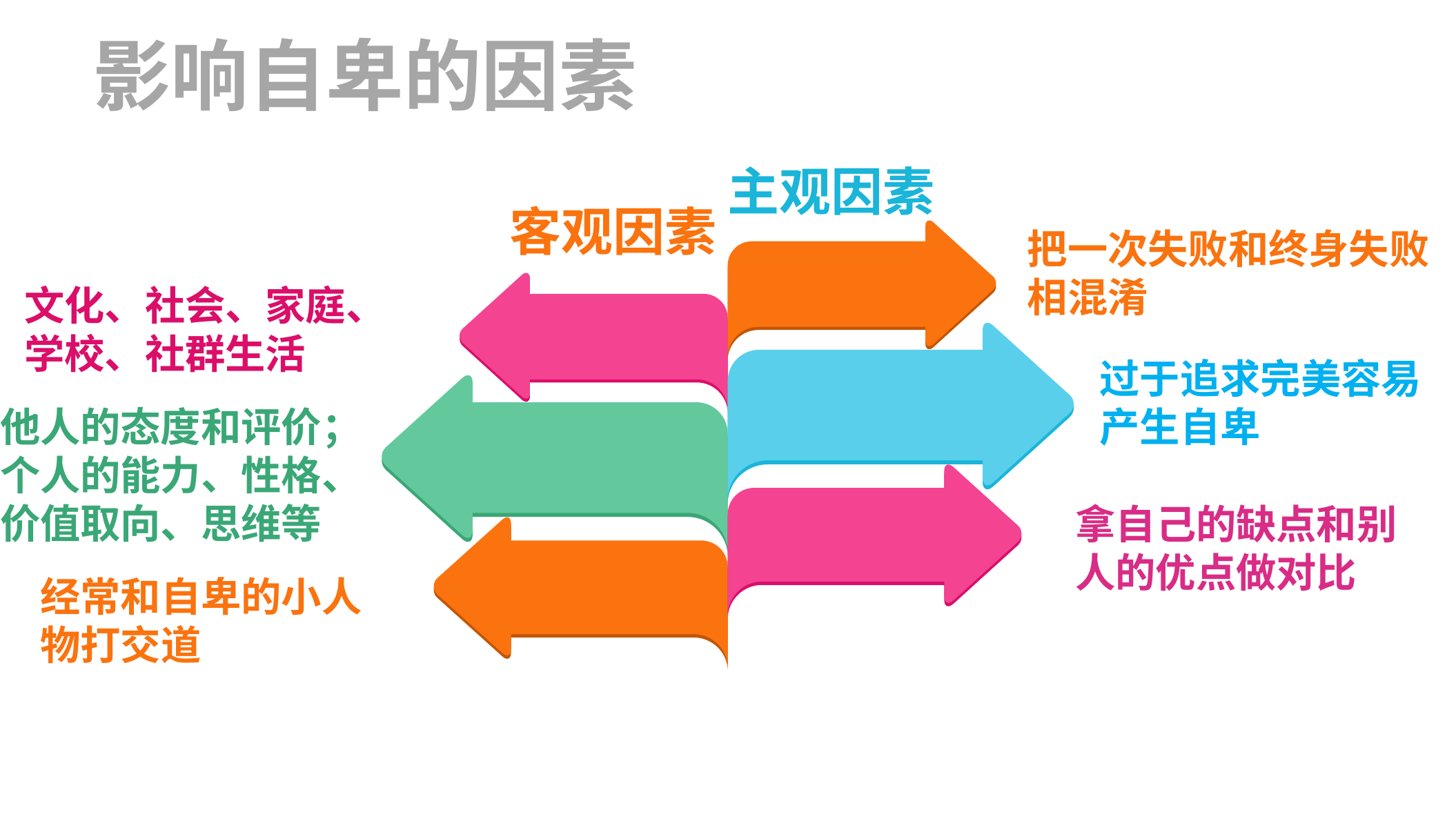

影响自卑的因素
主观因素
客观因素

把一次失败和终身失败相混淆

文化、社会、家庭、
学校、社群生活

过于追求完美容易产生自卑

他人的态度和评价；
个人的能力、性格、价值取向、思维等

拿自己的缺点和别人的优点做对比

经常和自卑的小人物打交道